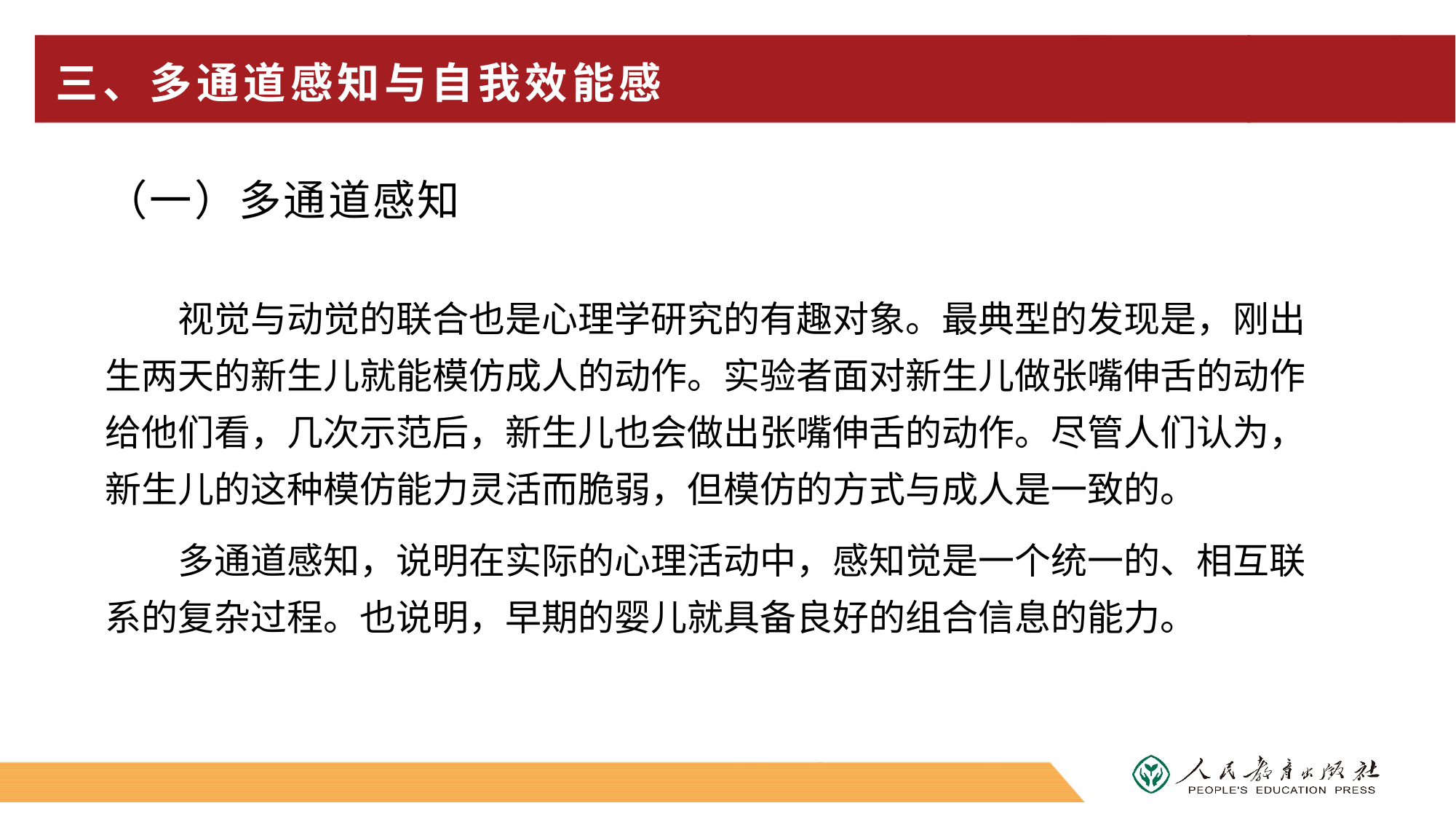

# 三、多通道感知与自我效能感
（一）多通道感知
视觉与动觉的联合也是心理学研究的有趣对象。最典型的发现是，刚出生两天的新生儿就能模仿成人的动作。实验者面对新生儿做张嘴伸舌的动作给他们看，几次示范后，新生儿也会做出张嘴伸舌的动作。尽管人们认为，新生儿的这种模仿能力灵活而脆弱，但模仿的方式与成人是一致的。
多通道感知，说明在实际的心理活动中，感知觉是一个统一的、相互联系的复杂过程。也说明，早期的婴儿就具备良好的组合信息的能力。